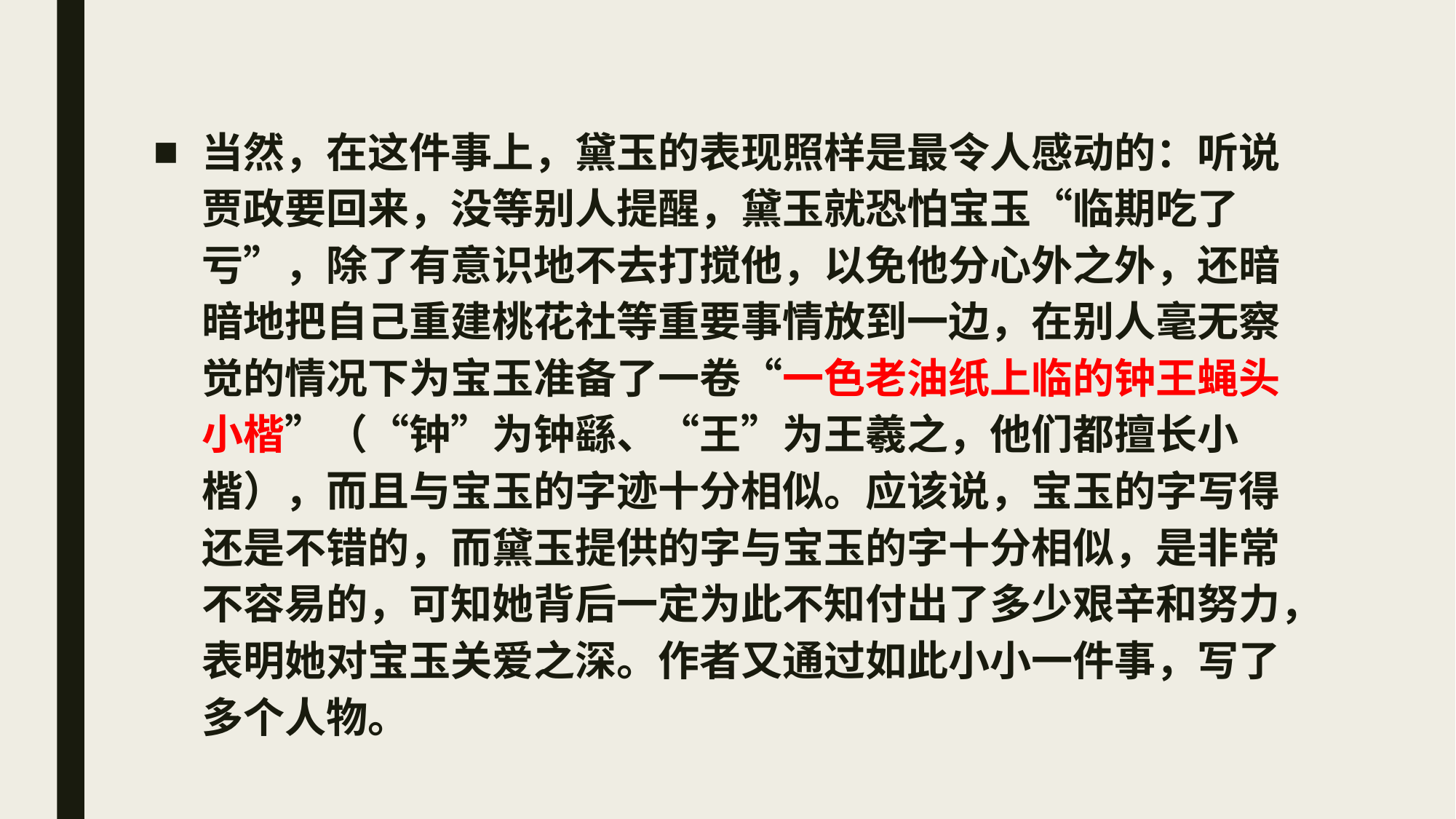

#
当然，在这件事上，黛玉的表现照样是最令人感动的：听说贾政要回来，没等别人提醒，黛玉就恐怕宝玉“临期吃了亏”，除了有意识地不去打搅他，以免他分心外之外，还暗暗地把自己重建桃花社等重要事情放到一边，在别人毫无察觉的情况下为宝玉准备了一卷“一色老油纸上临的钟王蝇头小楷”（“钟”为钟繇、“王”为王羲之，他们都擅长小楷），而且与宝玉的字迹十分相似。应该说，宝玉的字写得还是不错的，而黛玉提供的字与宝玉的字十分相似，是非常不容易的，可知她背后一定为此不知付出了多少艰辛和努力，表明她对宝玉关爱之深。作者又通过如此小小一件事，写了多个人物。